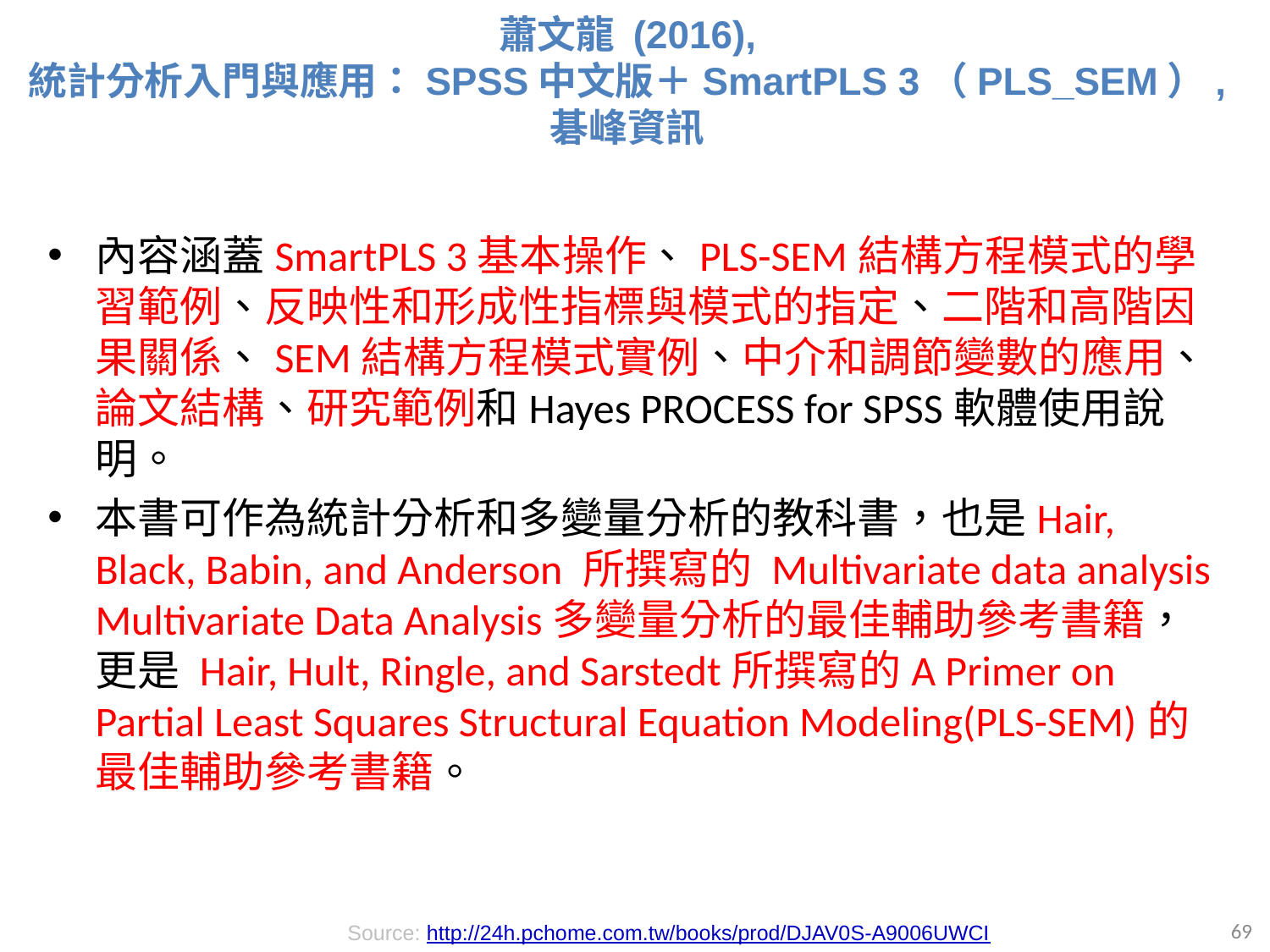

蕭文龍 (2016),
統計分析入門與應用：SPSS中文版＋SmartPLS 3（PLS_SEM）,
碁峰資訊
內容涵蓋SmartPLS 3基本操作、PLS-SEM結構方程模式的學習範例、反映性和形成性指標與模式的指定、二階和高階因果關係、SEM結構方程模式實例、中介和調節變數的應用、論文結構、研究範例和Hayes PROCESS for SPSS軟體使用說明。
本書可作為統計分析和多變量分析的教科書，也是Hair, Black, Babin, and Anderson 所撰寫的 Multivariate data analysis Multivariate Data Analysis多變量分析的最佳輔助參考書籍，更是 Hair, Hult, Ringle, and Sarstedt所撰寫的A Primer on Partial Least Squares Structural Equation Modeling(PLS-SEM)的最佳輔助參考書籍。
69
Source: http://24h.pchome.com.tw/books/prod/DJAV0S-A9006UWCI